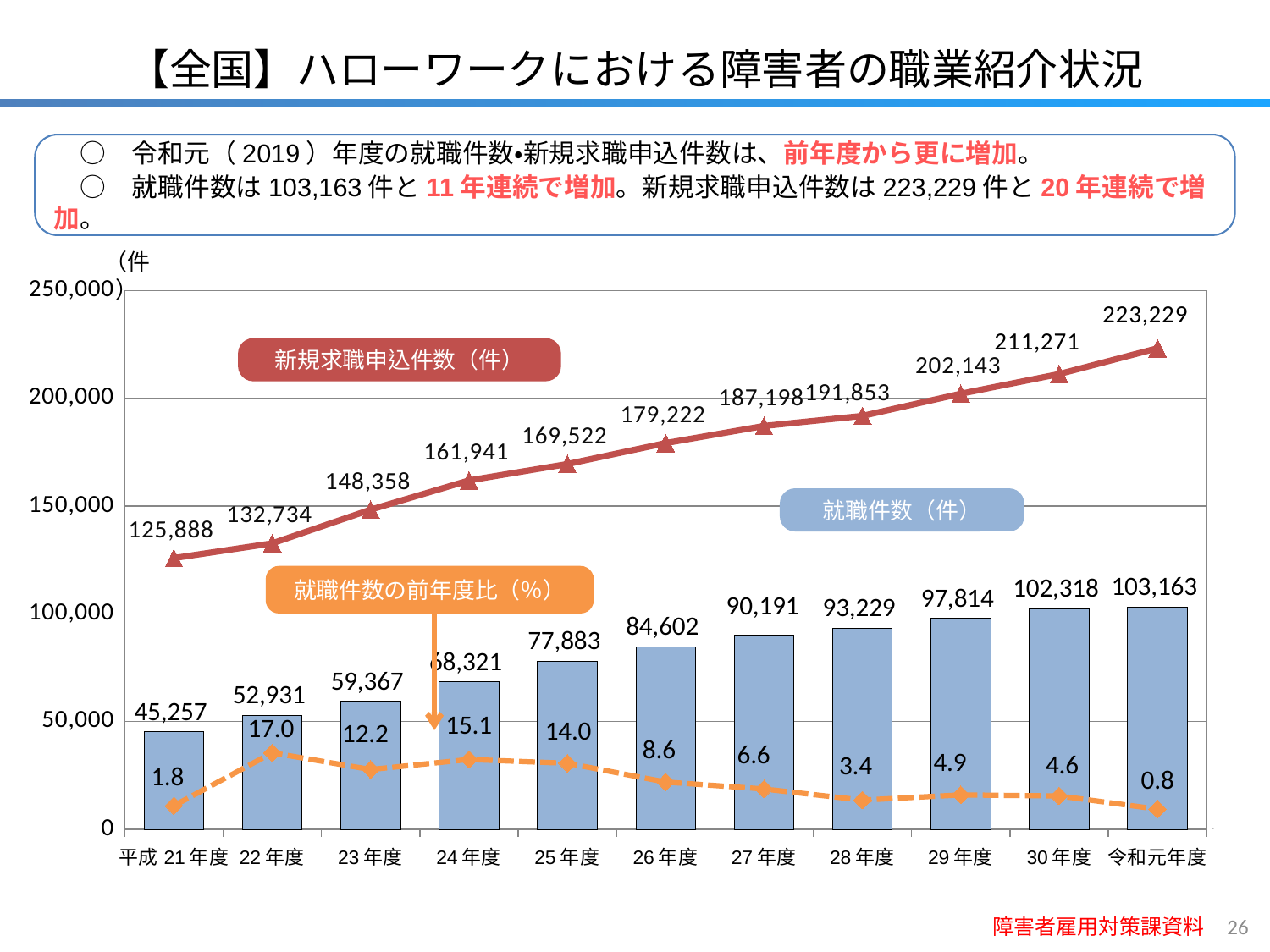

【全国】ハローワークにおける障害者の職業紹介状況

　○　令和元（2019）年度の就職件数・新規求職申込件数は、前年度から更に増加。

　○　就職件数は103,163件と11年連続で増加。新規求職申込件数は223,229件と20年連続で増加。
（件）

### Chart

| Category | 列1 | 列2 | 列3 |
|---|---|---|---|
| 平成21年度 | 45257.0 | 125888.0 | 1.8 |
| 22年度 | 52931.0 | 132734.0 | 17.0 |
| 23年度 | 59367.0 | 148358.0 | 12.2 |
| 24年度 | 68321.0 | 161941.0 | 15.1 |
| 25年度 | 77883.0 | 169522.0 | 14.0 |
| 26年度 | 84602.0 | 179222.0 | 8.6 |
| 27年度 | 90191.0 | 187198.0 | 6.6 |
| 28年度 | 93229.0 | 191853.0 | 3.4 |
| 29年度 | 97814.0 | 202143.0 | 4.9 |
| 30年度 | 102318.0 | 211271.0 | 4.6 |
| 令和元年度 | 103163.0 | 223229.0 | 0.8 |
新規求職申込件数（件）
就職件数（件）
就職件数の前年度比（％）
障害者雇用対策課資料
26